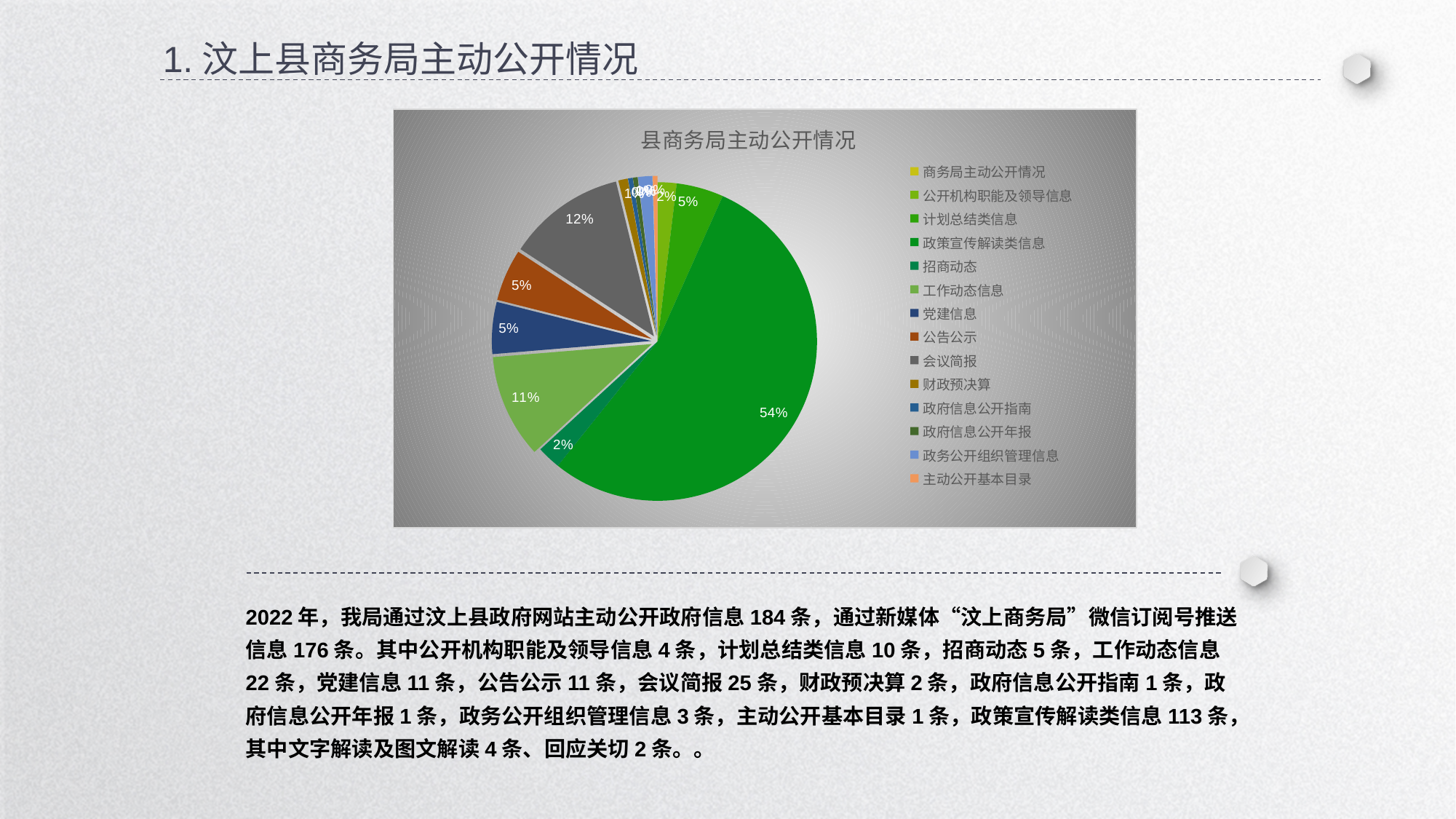

1.汶上县商务局主动公开情况

### Chart: 县商务局主动公开情况

| Category |  |
|---|---|
| 商务局主动公开情况 | None |
| 公开机构职能及领导信息 | 4.0 |
| 计划总结类信息 | 10.0 |
| 政策宣传解读类信息 | 113.0 |
| 招商动态 | 5.0 |
| 工作动态信息 | 22.0 |
| 党建信息 | 11.0 |
| 公告公示 | 11.0 |
| 会议简报 | 25.0 |
| 财政预决算 | 2.0 |
| 政府信息公开指南 | 1.0 |
| 政府信息公开年报 | 1.0 |
| 政务公开组织管理信息 | 3.0 |
| 主动公开基本目录 | 1.0 |

2022年，我局通过汶上县政府网站主动公开政府信息184条，通过新媒体“汶上商务局”微信订阅号推送信息176条。其中公开机构职能及领导信息4条，计划总结类信息10条，招商动态5条，工作动态信息22条，党建信息11条，公告公示11条，会议简报25条，财政预决算2条，政府信息公开指南1条，政府信息公开年报1条，政务公开组织管理信息3条，主动公开基本目录1条，政策宣传解读类信息113条，其中文字解读及图文解读4条、回应关切2条。。
延时符